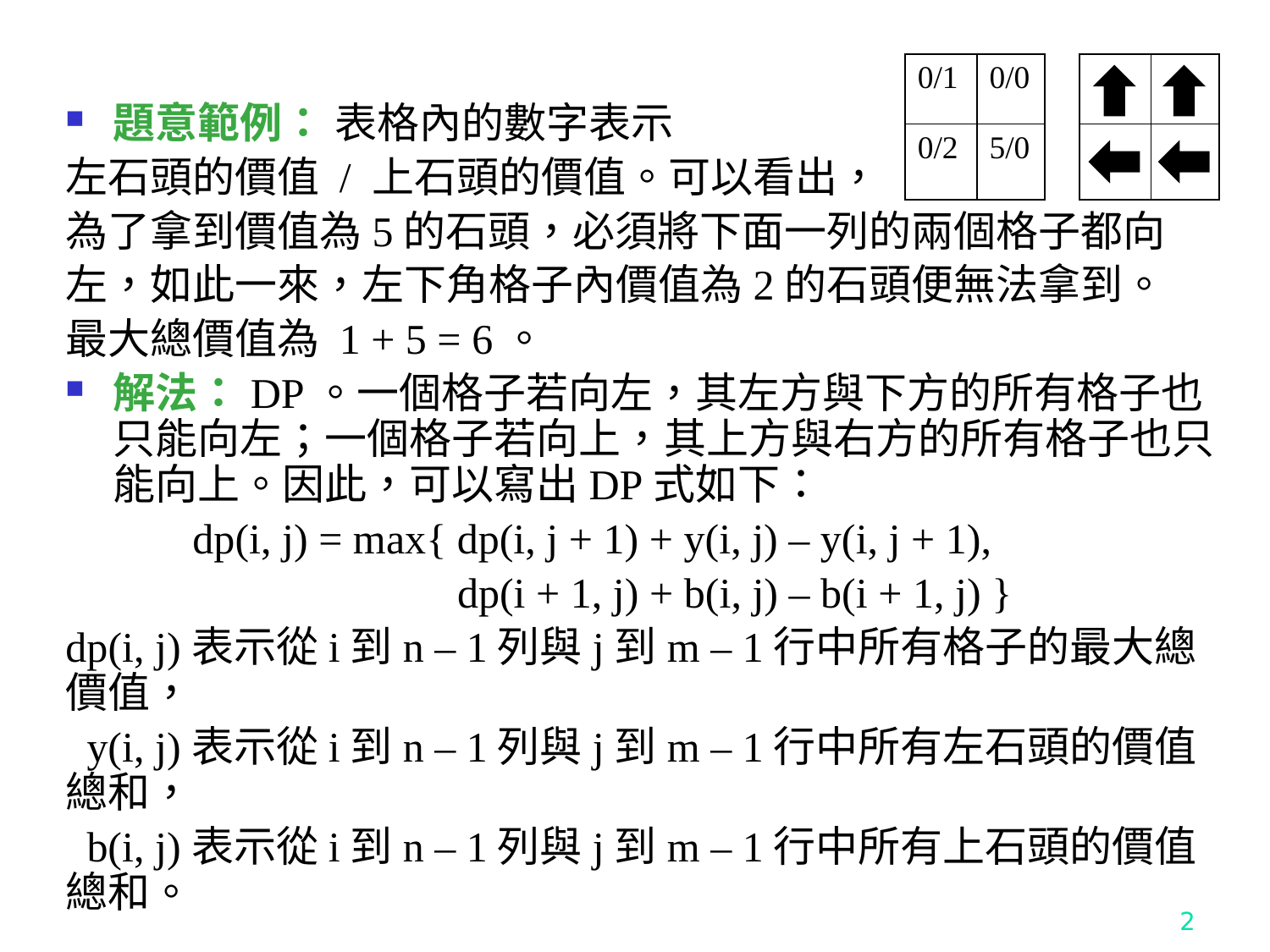

| 0/1 | 0/0 |
| --- | --- |
| 0/2 | 5/0 |
|  |  |
| --- | --- |
|  |  |

題意範例： 表格內的數字表示
左石頭的價值 / 上石頭的價值。可以看出，
為了拿到價值為5的石頭，必須將下面一列的兩個格子都向
左，如此一來，左下角格子內價值為2的石頭便無法拿到。
最大總價值為 1 + 5 = 6。
解法：DP。一個格子若向左，其左方與下方的所有格子也只能向左；一個格子若向上，其上方與右方的所有格子也只能向上。因此，可以寫出DP式如下：
	dp(i, j) = max{ dp(i, j + 1) + y(i, j) – y(i, j + 1),
			 dp(i + 1, j) + b(i, j) – b(i + 1, j) }
dp(i, j)表示從i到n – 1列與j到m – 1行中所有格子的最大總價值，
  y(i, j)表示從i到n – 1列與j到m – 1行中所有左石頭的價值總和，
  b(i, j)表示從i到n – 1列與j到m – 1行中所有上石頭的價值總和。

2